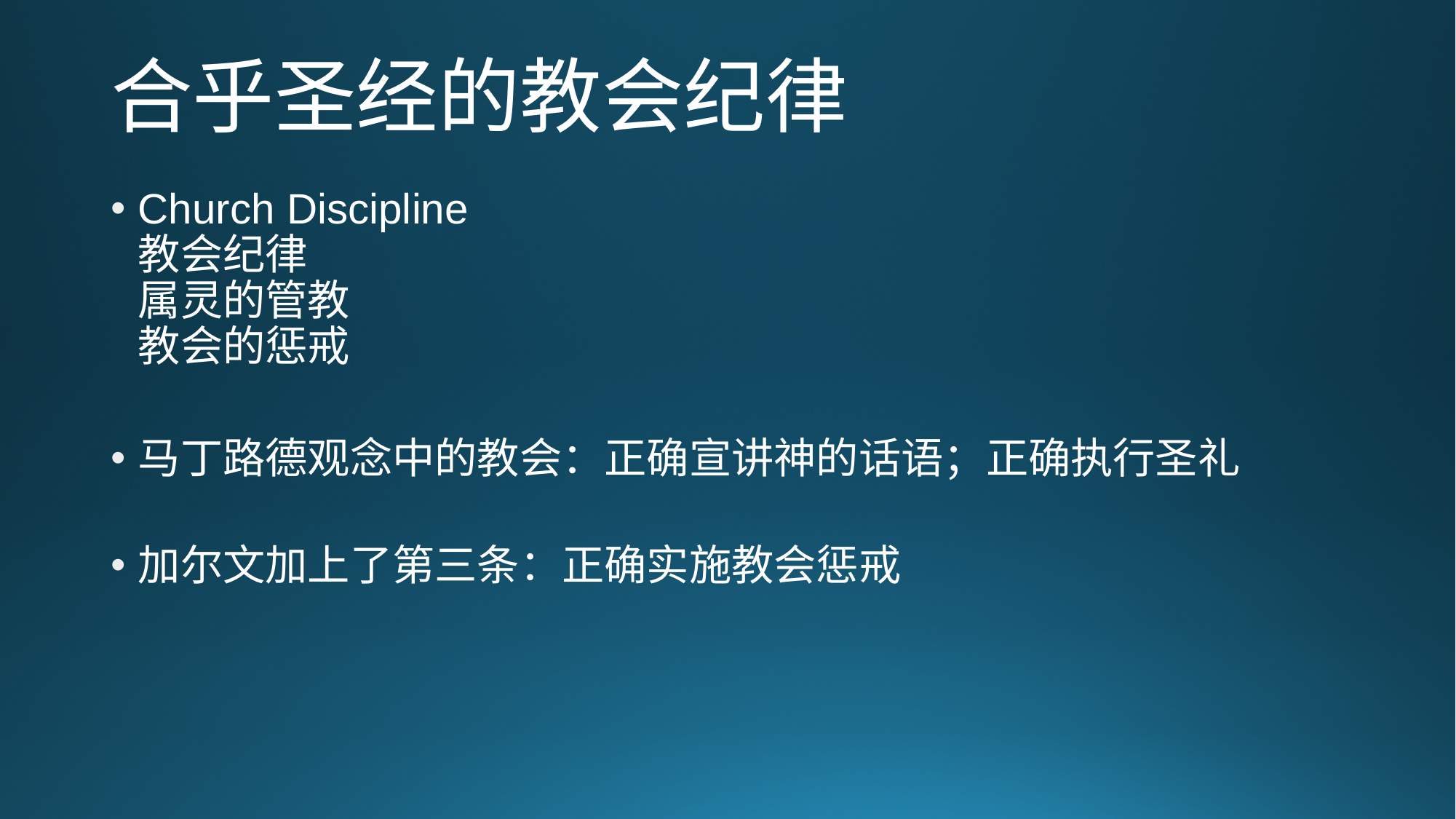

# 合乎圣经的教会纪律
Church Discipline
教会纪律
属灵的管教
教会的惩戒
马丁路德观念中的教会：正确宣讲神的话语；正确执行圣礼
加尔文加上了第三条：正确实施教会惩戒